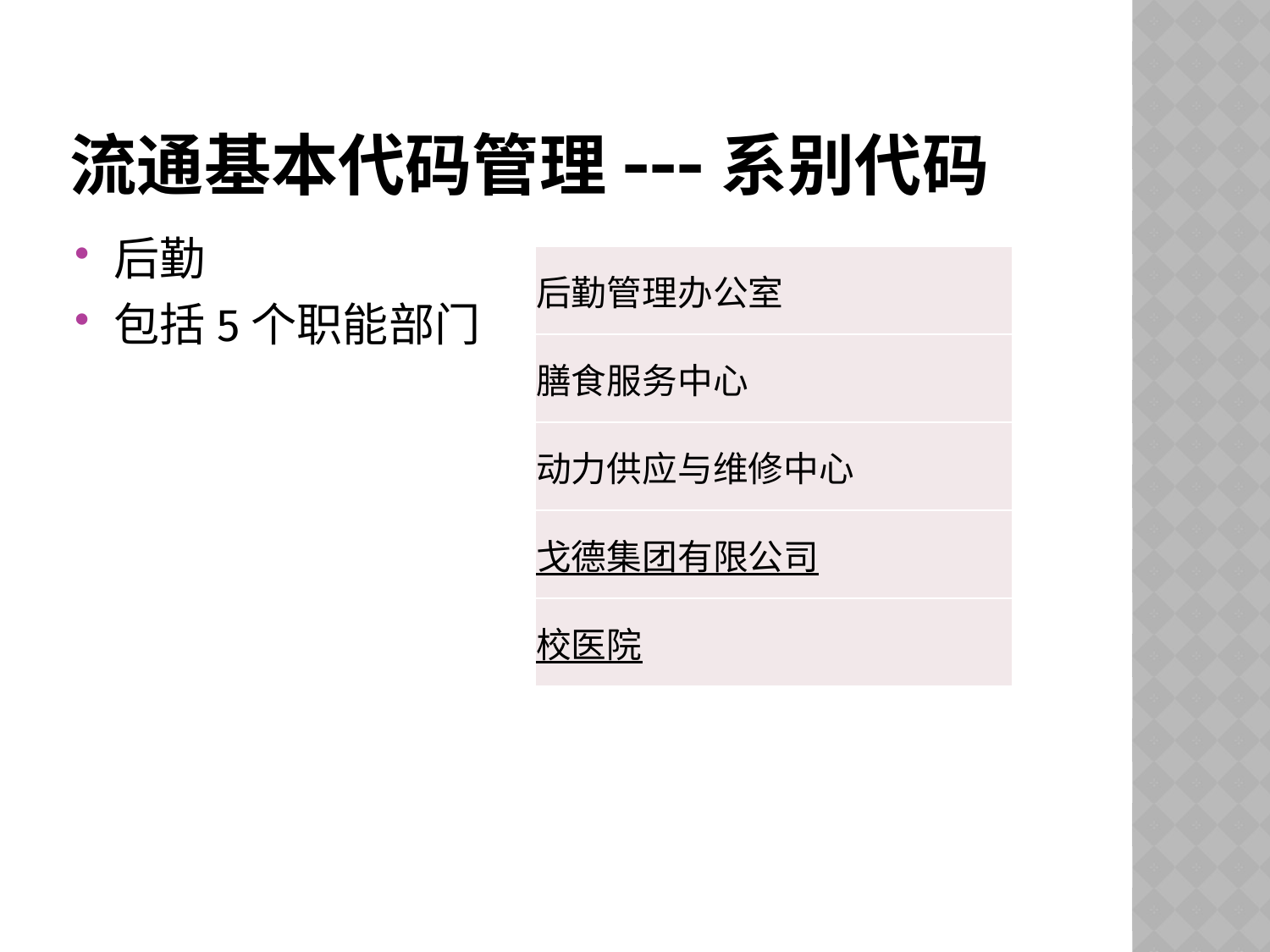

# 流通基本代码管理---系别代码
后勤
包括5个职能部门

| 后勤管理办公室 |
| --- |
| 膳食服务中心 |
| 动力供应与维修中心 |
| 戈德集团有限公司 |
| 校医院 |